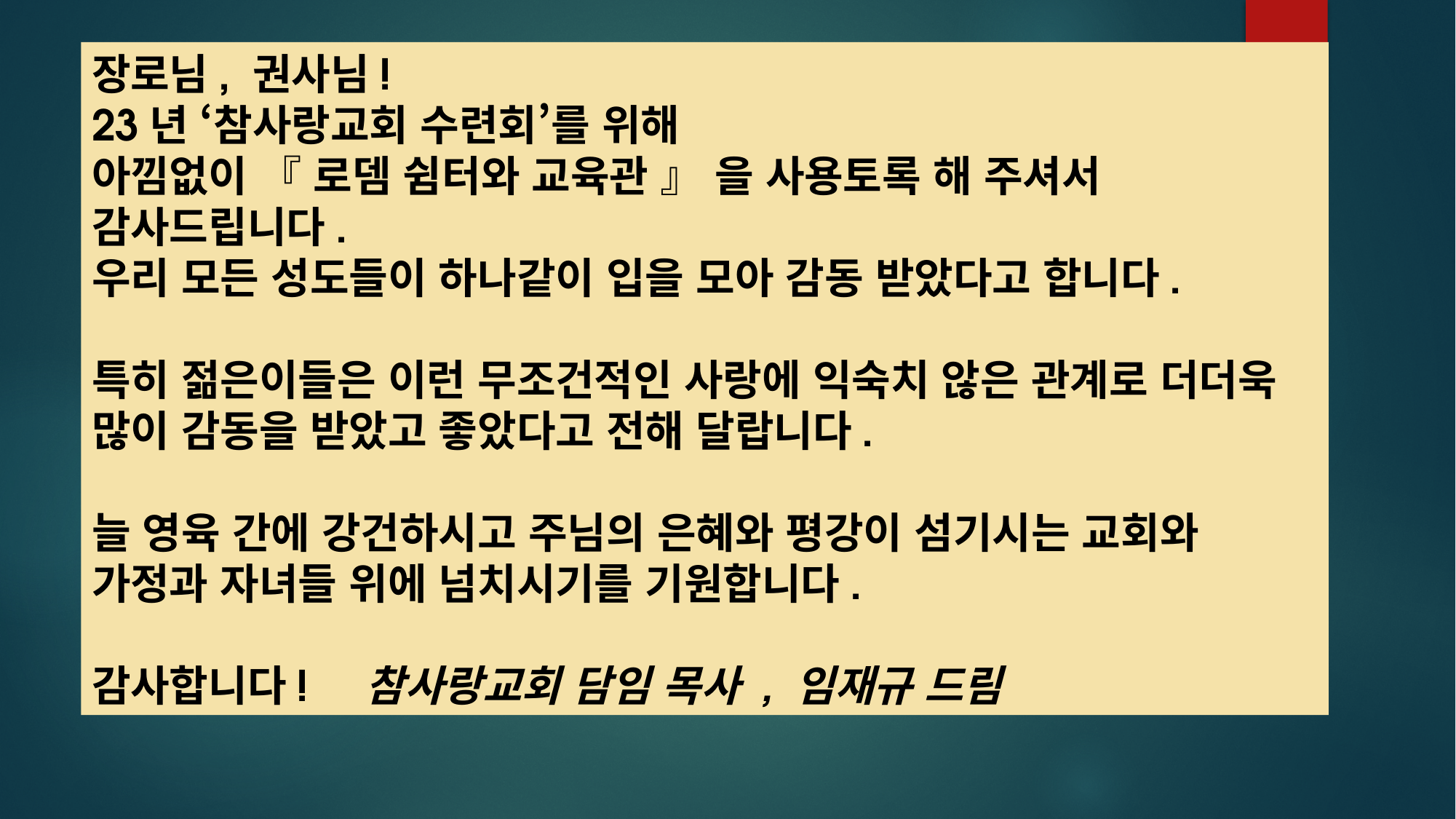

장로님, 권사님!
23년 ‘참사랑교회 수련회’를 위해
아낌없이 『 로뎀 쉼터와 교육관 』 을 사용토록 해 주셔서 감사드립니다.
우리 모든 성도들이 하나같이 입을 모아 감동 받았다고 합니다.

특히 젊은이들은 이런 무조건적인 사랑에 익숙치 않은 관계로 더더욱 많이 감동을 받았고 좋았다고 전해 달랍니다.

늘 영육 간에 강건하시고 주님의 은혜와 평강이 섬기시는 교회와 가정과 자녀들 위에 넘치시기를 기원합니다.

감사합니다!    참사랑교회 담임 목사 , 임재규 드림